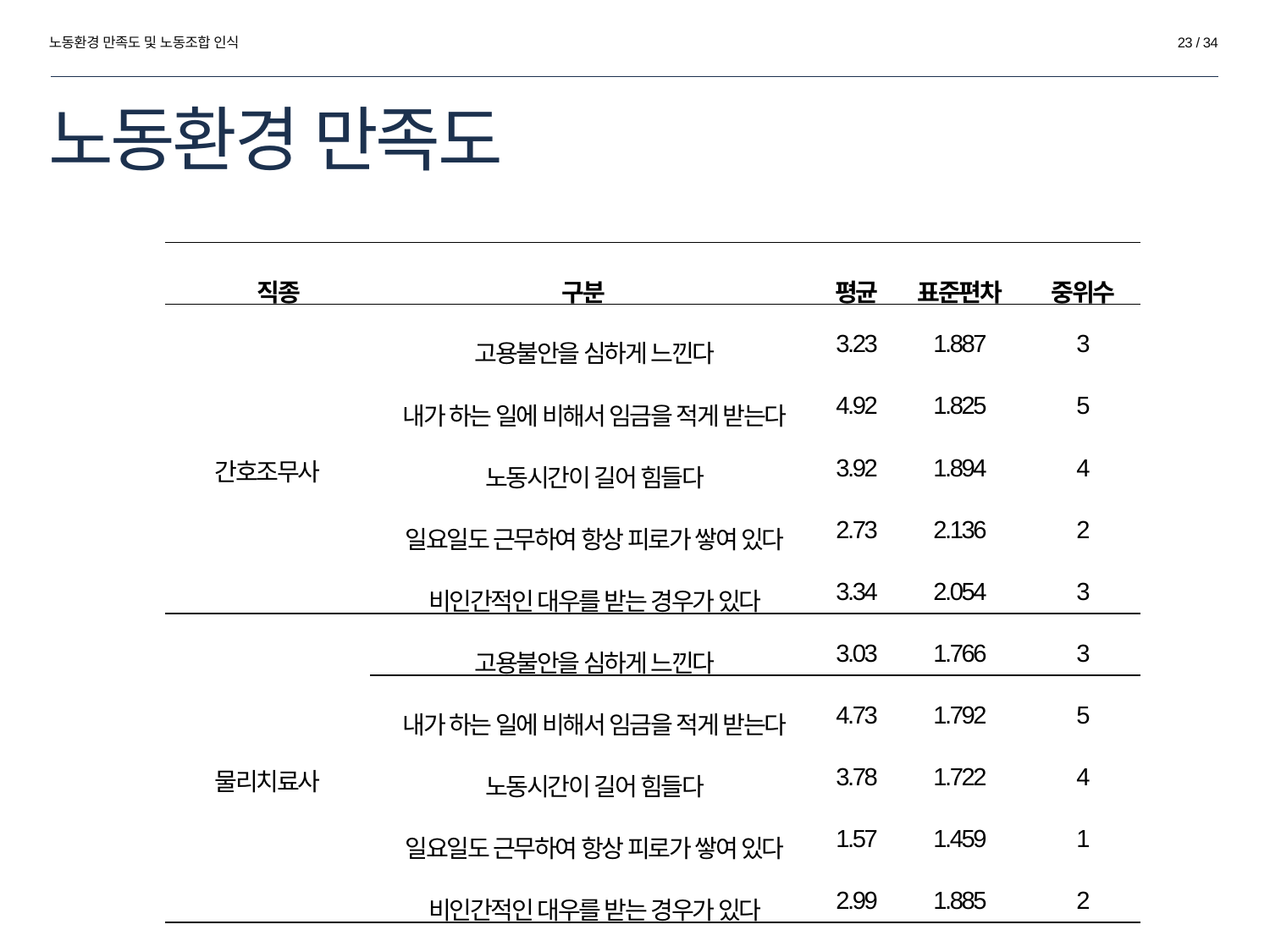

노동환경 만족도 및 노동조합 인식
23 / 34
# 노동환경 만족도
| 직종 | 구분 | 평균 | 표준편차 | 중위수 |
| --- | --- | --- | --- | --- |
| 간호조무사 | 고용불안을 심하게 느낀다 | 3.23 | 1.887 | 3 |
|  | 내가 하는 일에 비해서 임금을 적게 받는다 | 4.92 | 1.825 | 5 |
|  | 노동시간이 길어 힘들다 | 3.92 | 1.894 | 4 |
|  | 일요일도 근무하여 항상 피로가 쌓여 있다 | 2.73 | 2.136 | 2 |
|  | 비인간적인 대우를 받는 경우가 있다 | 3.34 | 2.054 | 3 |
| 물리치료사 | 고용불안을 심하게 느낀다 | 3.03 | 1.766 | 3 |
|  | 내가 하는 일에 비해서 임금을 적게 받는다 | 4.73 | 1.792 | 5 |
|  | 노동시간이 길어 힘들다 | 3.78 | 1.722 | 4 |
|  | 일요일도 근무하여 항상 피로가 쌓여 있다 | 1.57 | 1.459 | 1 |
|  | 비인간적인 대우를 받는 경우가 있다 | 2.99 | 1.885 | 2 |